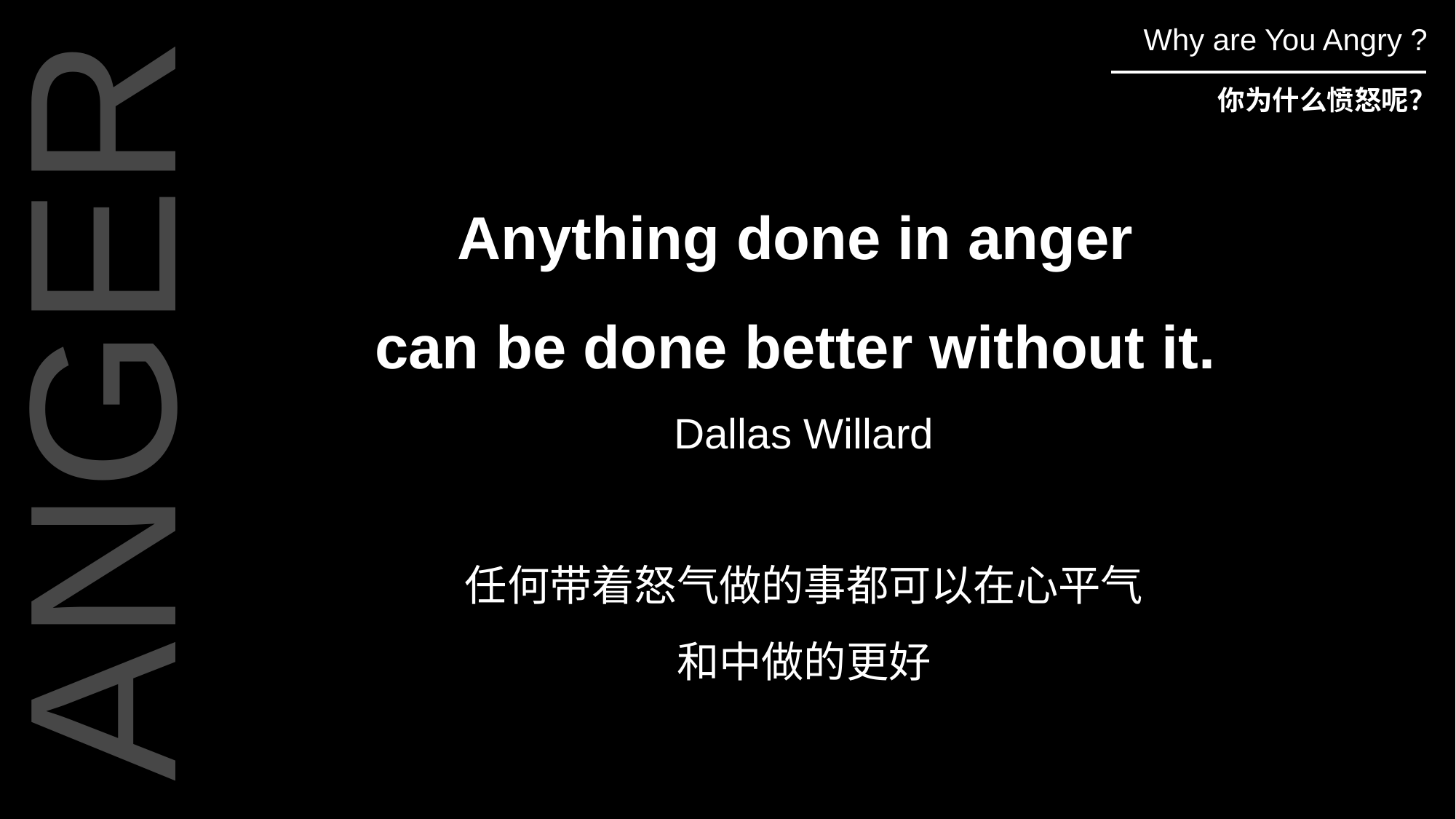

Why are You Angry ?
你为什么愤怒呢？
Anything done in anger
can be done better without it.
Dallas Willard
ANGER
任何带着怒气做的事都可以在心平气和中做的更好